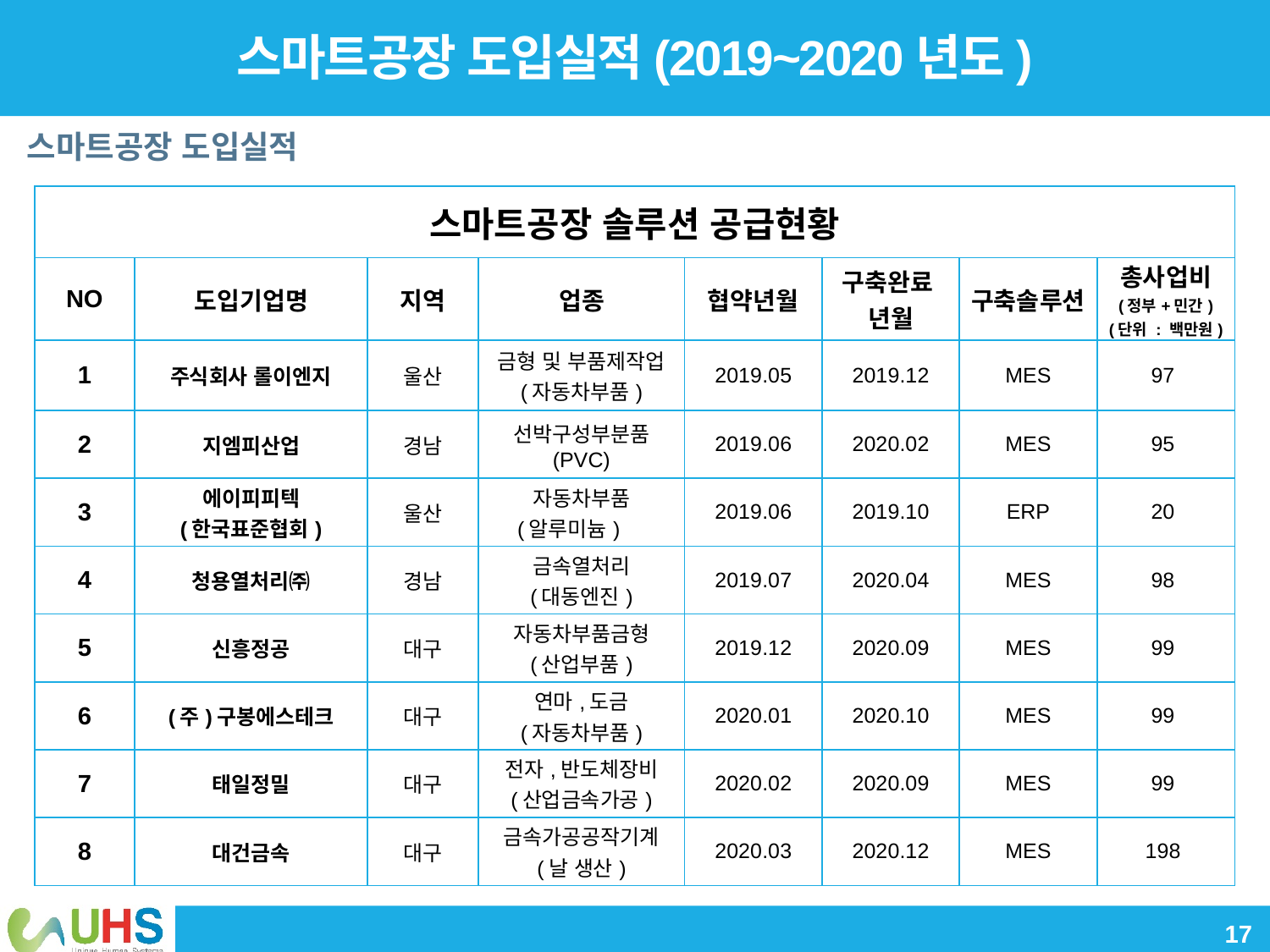

# 스마트공장 도입실적(2019~2020년도)
스마트공장 도입실적
| 스마트공장 솔루션 공급현황 |  |  |  |  |  |  |  |
| --- | --- | --- | --- | --- | --- | --- | --- |
| NO | 도입기업명 | 지역 | 업종 | 협약년월 | 구축완료 년월 | 구축솔루션 | 총사업비 (정부+민간) (단위 : 백만원) |
| 1 | 주식회사 롤이엔지 | 울산 | 금형 및 부품제작업 (자동차부품) | 2019.05 | 2019.12 | MES | 97 |
| 2 | 지엠피산업 | 경남 | 선박구성부분품 (PVC) | 2019.06 | 2020.02 | MES | 95 |
| 3 | 에이피피텍 (한국표준협회) | 울산 | 자동차부품 (알루미늄) | 2019.06 | 2019.10 | ERP | 20 |
| 4 | 청용열처리㈜ | 경남 | 금속열처리 (대동엔진) | 2019.07 | 2020.04 | MES | 98 |
| 5 | 신흥정공 | 대구 | 자동차부품금형 (산업부품) | 2019.12 | 2020.09 | MES | 99 |
| 6 | (주)구봉에스테크 | 대구 | 연마,도금 (자동차부품) | 2020.01 | 2020.10 | MES | 99 |
| 7 | 태일정밀 | 대구 | 전자,반도체장비 (산업금속가공) | 2020.02 | 2020.09 | MES | 99 |
| 8 | 대건금속 | 대구 | 금속가공공작기계 (날 생산) | 2020.03 | 2020.12 | MES | 198 |
17